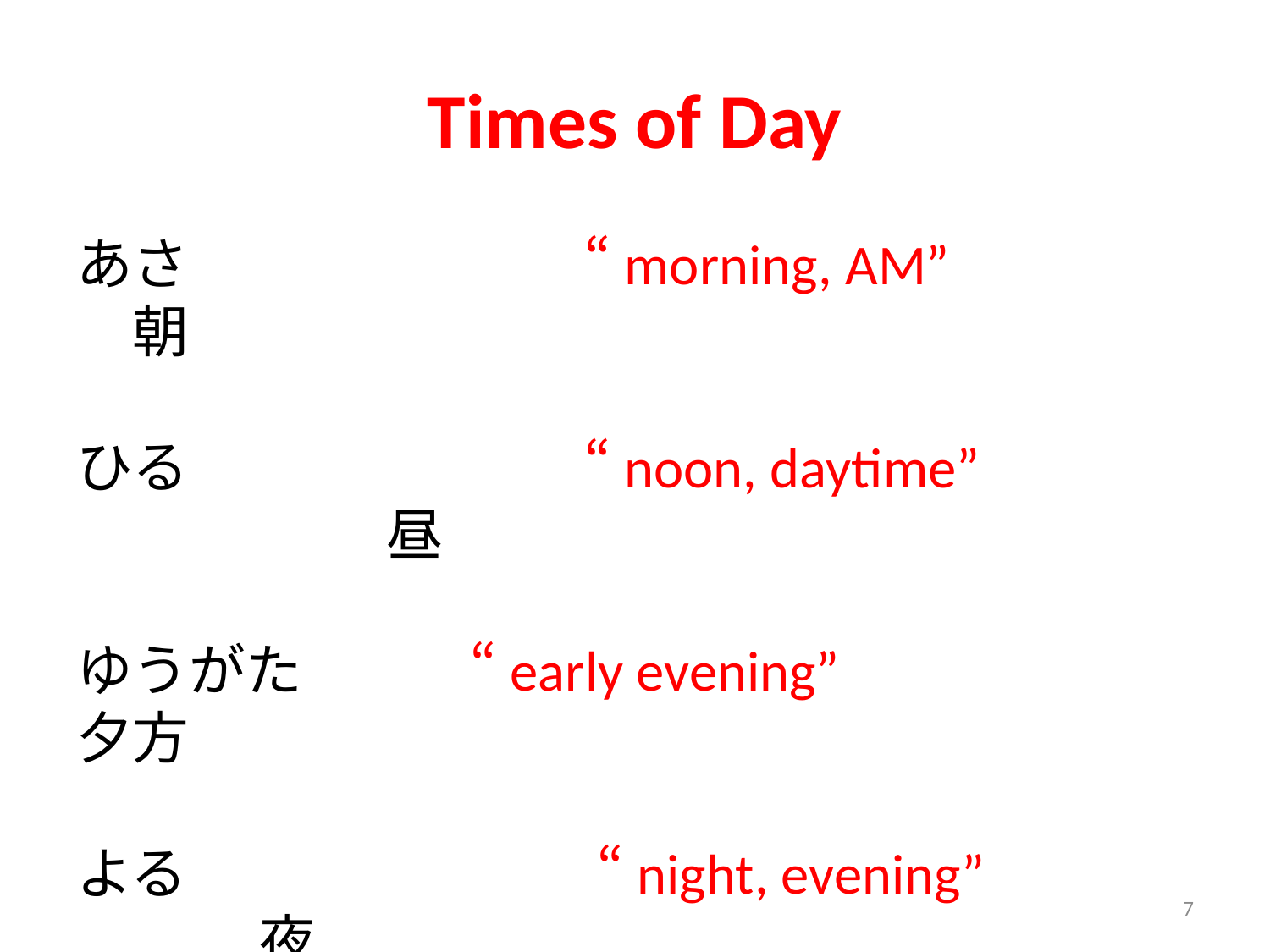

# Times of Day
あさ 				“morning, AM”         		　朝
ひる 				“noon, daytime”				　昼
ゆうがた		 “early evening”  			夕方
よる				 “night, evening”			　夜

7